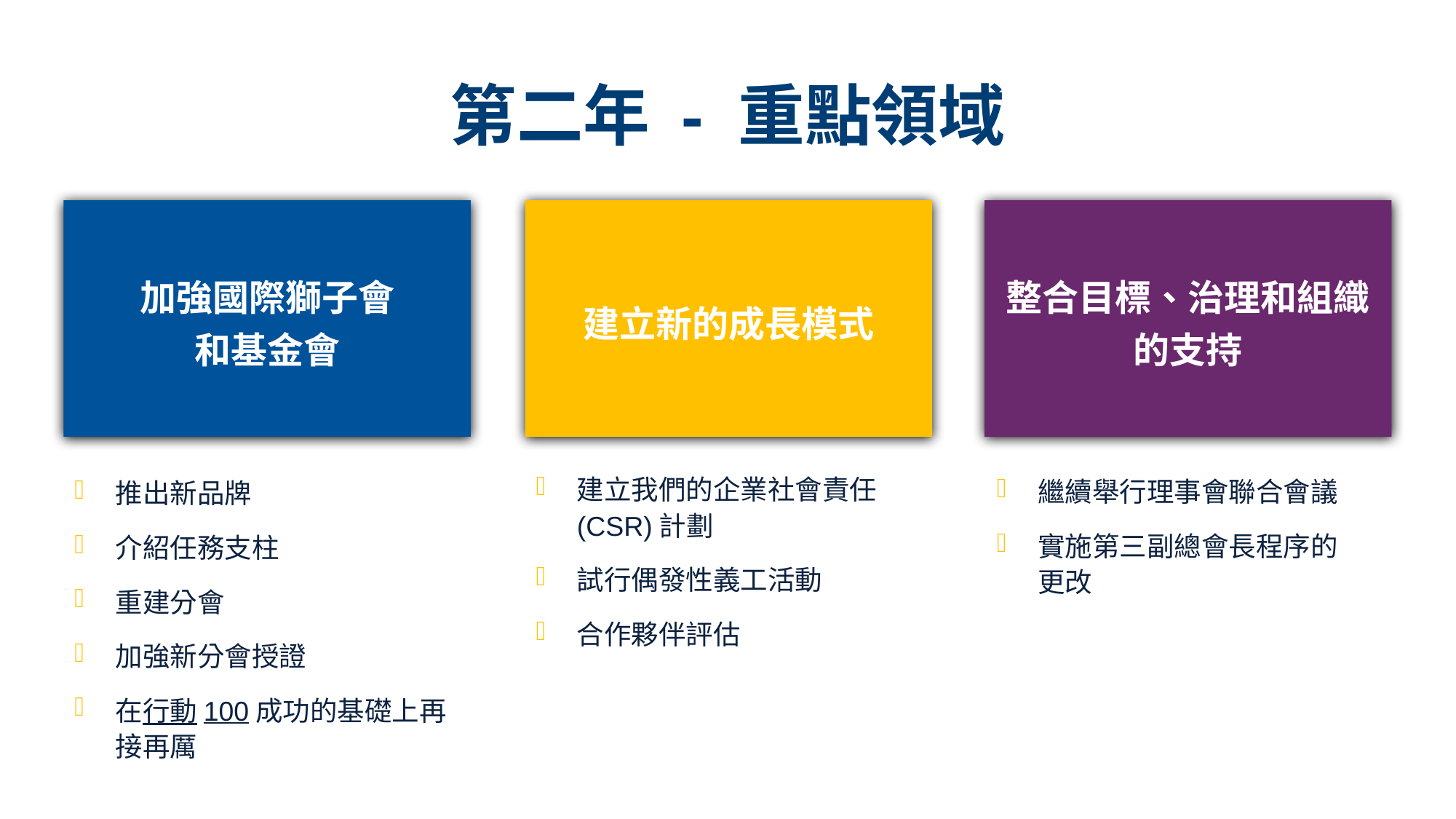

# 第二年 - 重點領域
加強國際獅子會
和基金會
建立新的成長模式
整合目標、治理和組織的支持
建立我們的企業社會責任(CSR)計劃
試行偶發性義工活動
合作夥伴評估
繼續舉行理事會聯合會議
實施第三副總會長程序的
更改
推出新品牌
介紹任務支柱
重建分會
加強新分會授證
在行動100成功的基礎上再接再厲